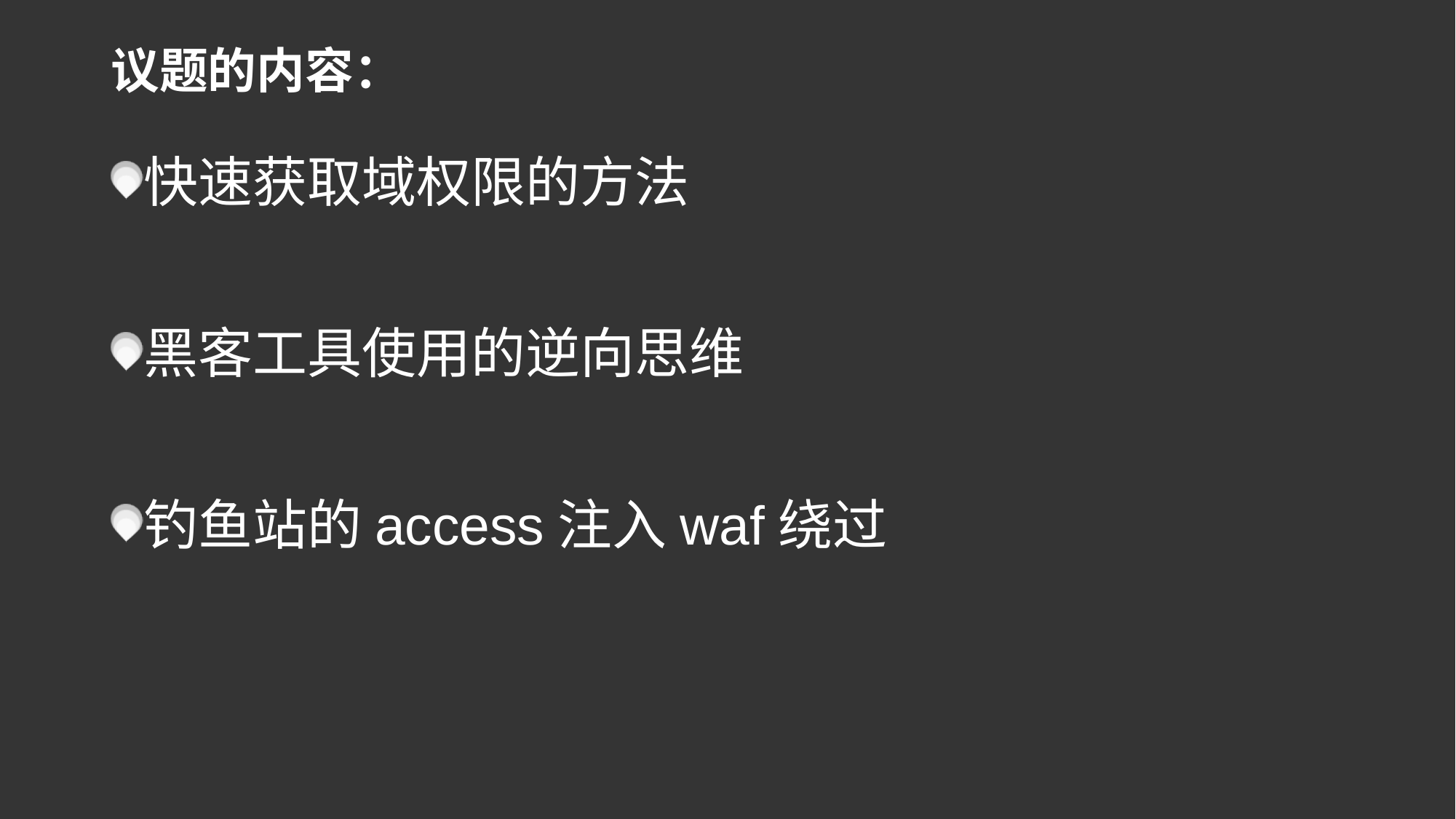

# 议题的内容：
快速获取域权限的方法

黑客工具使用的逆向思维

钓鱼站的access注入waf绕过